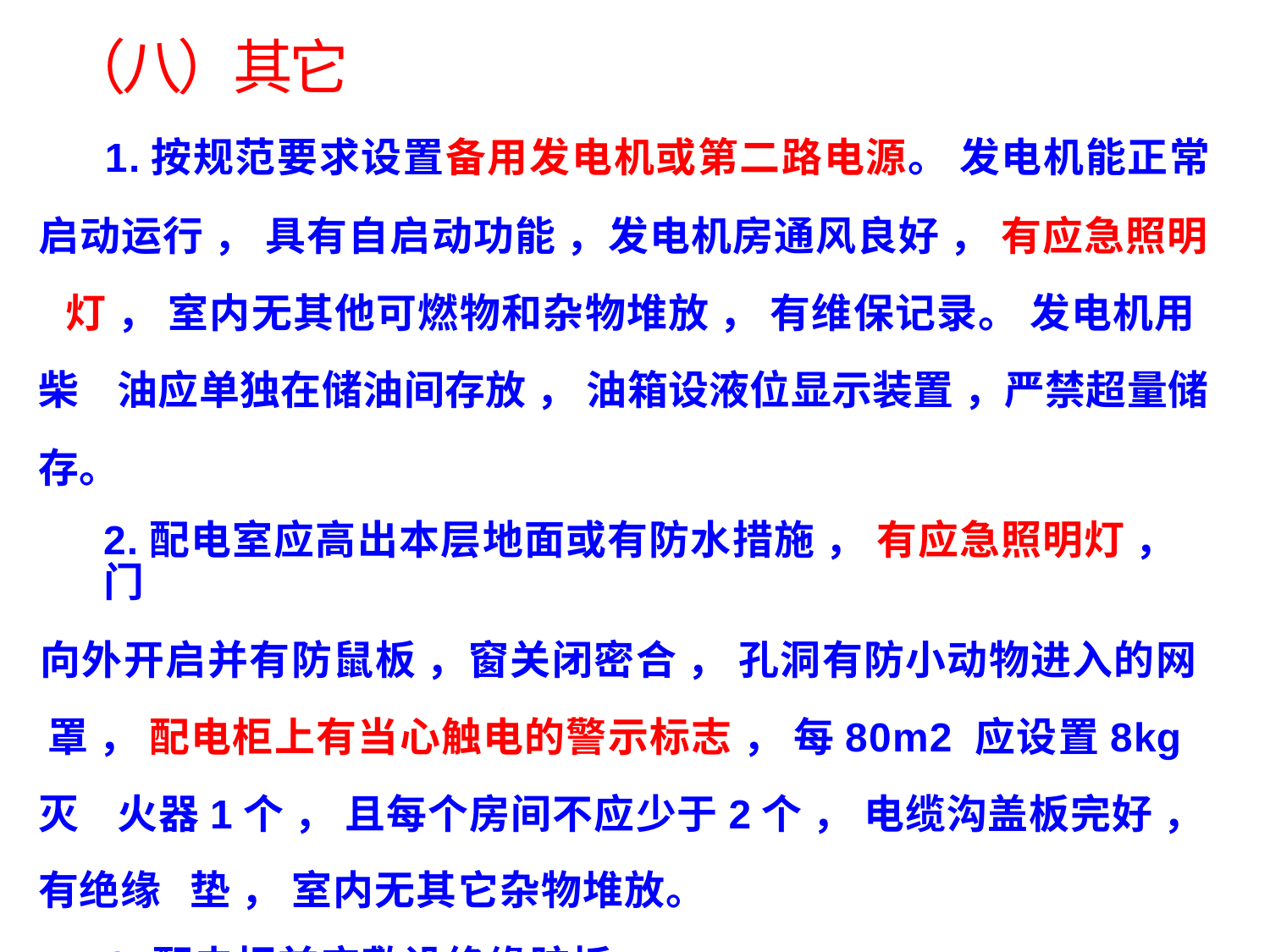

（八）其它

1.按规范要求设置备用发电机或第二路电源。 发电机能正常
启动运行 ， 具有自启动功能 ，发电机房通风良好 ， 有应急照明    灯 ， 室内无其他可燃物和杂物堆放 ， 有维保记录。 发电机用柴    油应单独在储油间存放 ， 油箱设液位显示装置 ，严禁超量储存。
2.配电室应高出本层地面或有防水措施 ， 有应急照明灯 ， 门
向外开启并有防鼠板 ，窗关闭密合 ， 孔洞有防小动物进入的网    罩 ， 配电柜上有当心触电的警示标志 ， 每80m2 应设置8kg灭    火器1个 ， 且每个房间不应少于2个 ， 电缆沟盖板完好 ， 有绝缘   垫 ， 室内无其它杂物堆放。

3.配电柜前应敷设绝缘胶板。